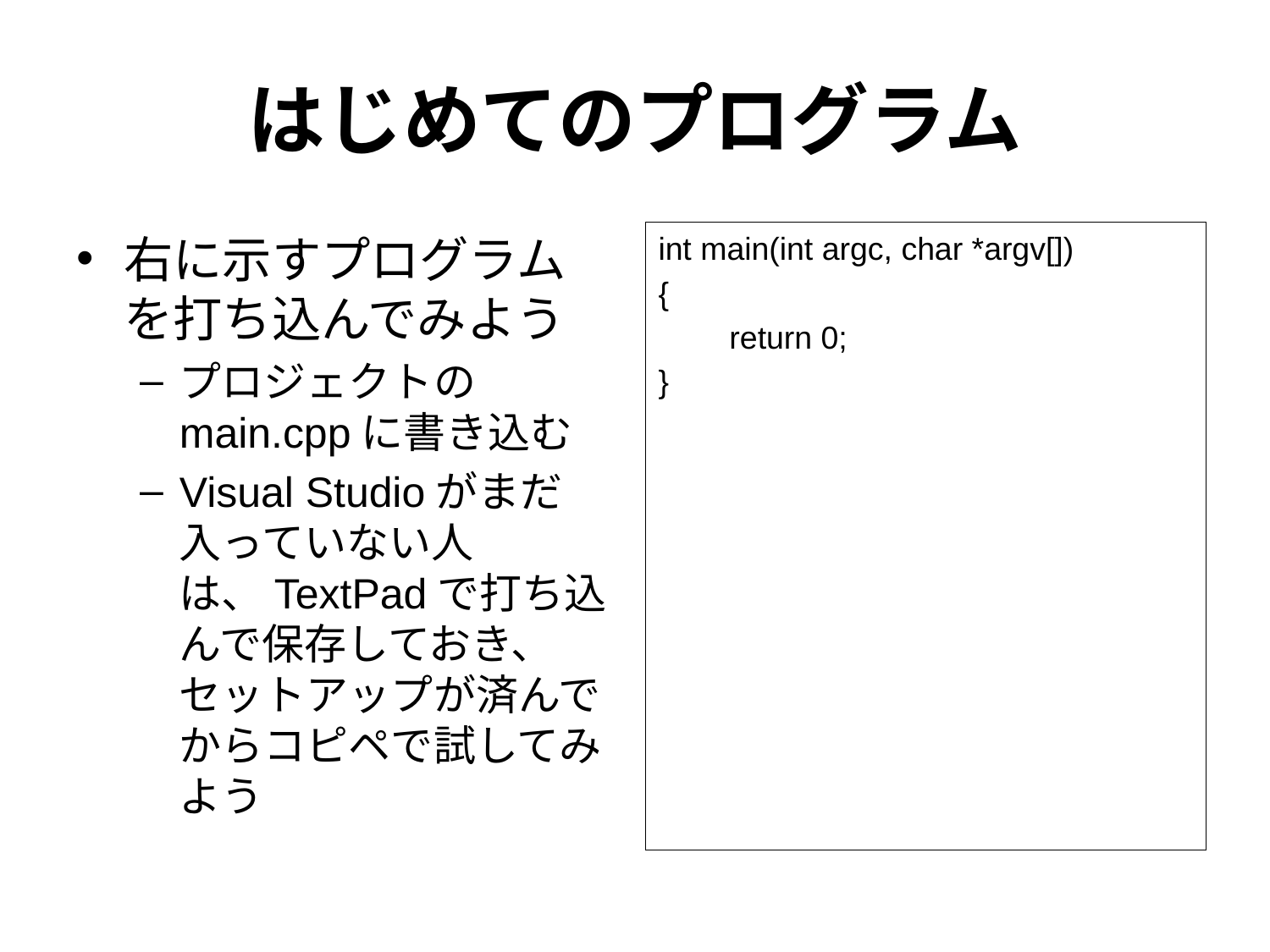

# はじめてのプログラム
右に示すプログラムを打ち込んでみよう
プロジェクトのmain.cppに書き込む
Visual Studioがまだ入っていない人は、TextPadで打ち込んで保存しておき、セットアップが済んでからコピペで試してみよう
int main(int argc, char *argv[])
{
　　return 0;
}